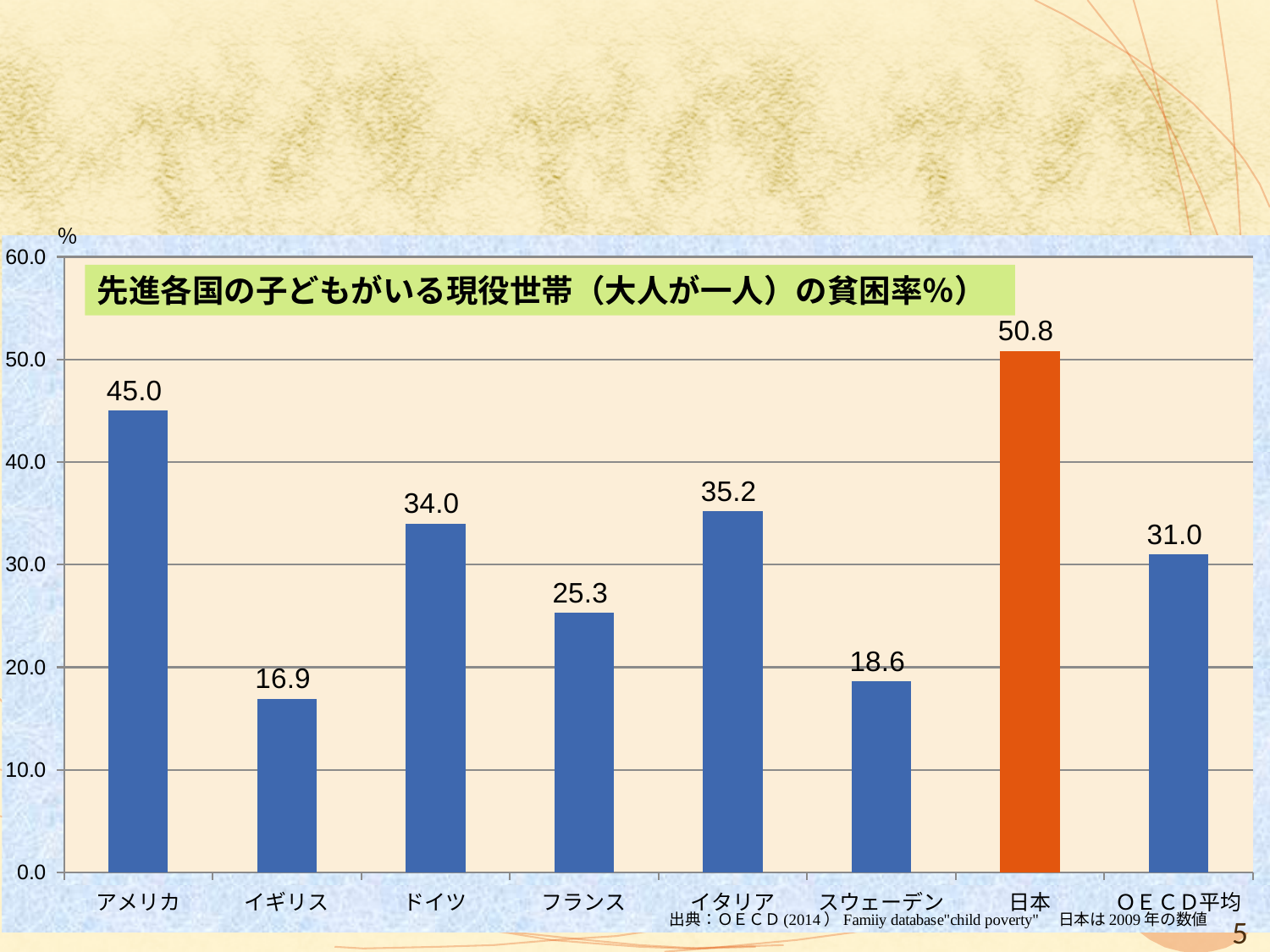

### Chart: 両親の年収階層別　高校卒業後の予定進路

| Category |
|---|
％

### Chart

| Category | 大人１人世帯貧困率（％） |
|---|---|
| アメリカ | 45.0 |
| イギリス | 16.9 |
| ドイツ | 34.0 |
| フランス | 25.3 |
| イタリア | 35.2 |
| スウェーデン | 18.6 |
| 日本 | 50.8 |
| ＯＥＣＤ平均 | 31.0 |
先進各国の子どもがいる現役世帯（大人が一人）の貧困率％）
5